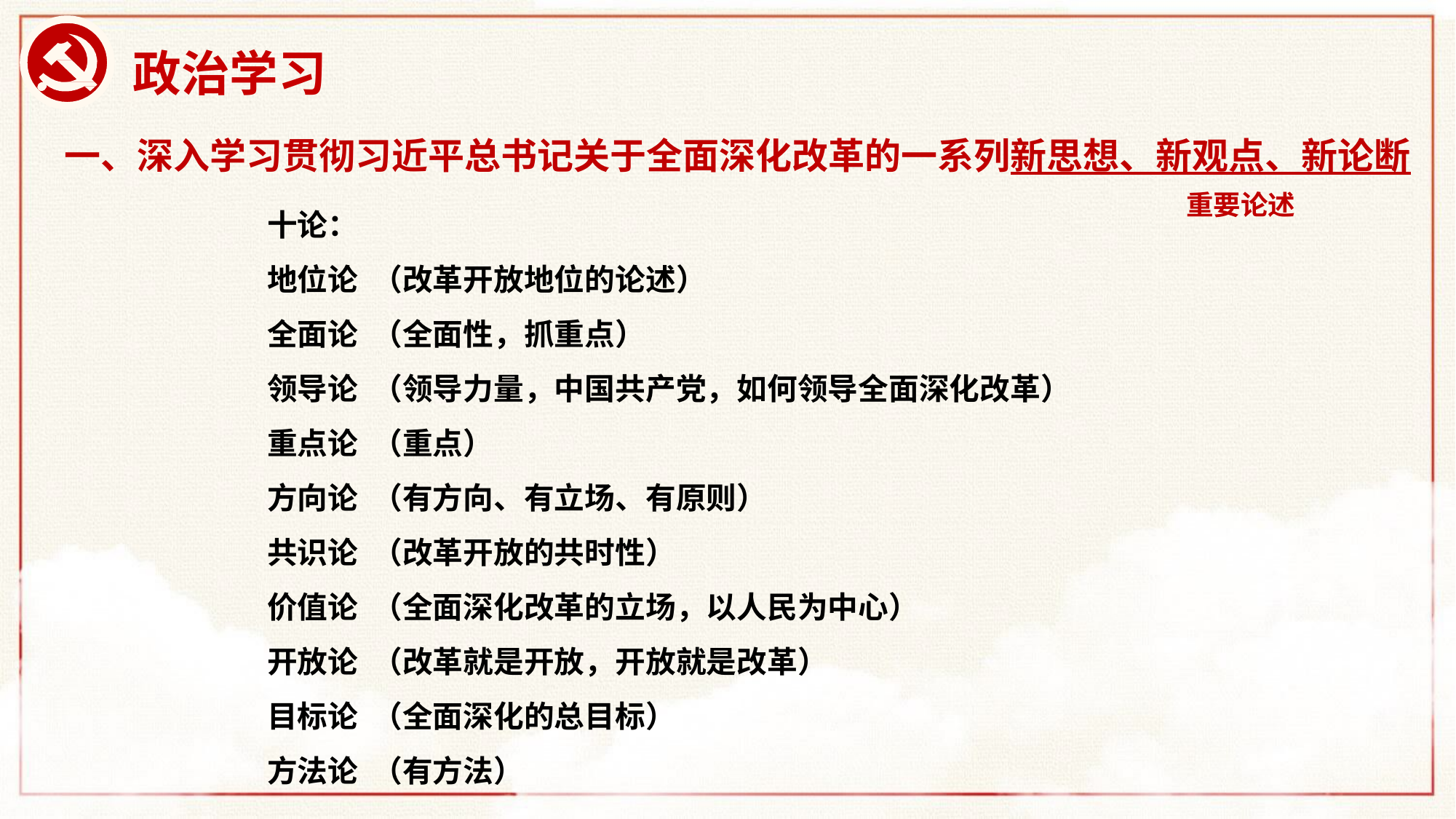

# 政治学习
一、深入学习贯彻习近平总书记关于全面深化改革的一系列新思想、新观点、新论断
十论：
地位论  （改革开放地位的论述）
全面论  （全面性，抓重点）
领导论  （领导力量，中国共产党，如何领导全面深化改革）
重点论  （重点）
方向论  （有方向、有立场、有原则）
共识论  （改革开放的共时性）
价值论  （全面深化改革的立场，以人民为中心）
开放论  （改革就是开放，开放就是改革）
目标论  （全面深化的总目标）
方法论  （有方法）

重要论述